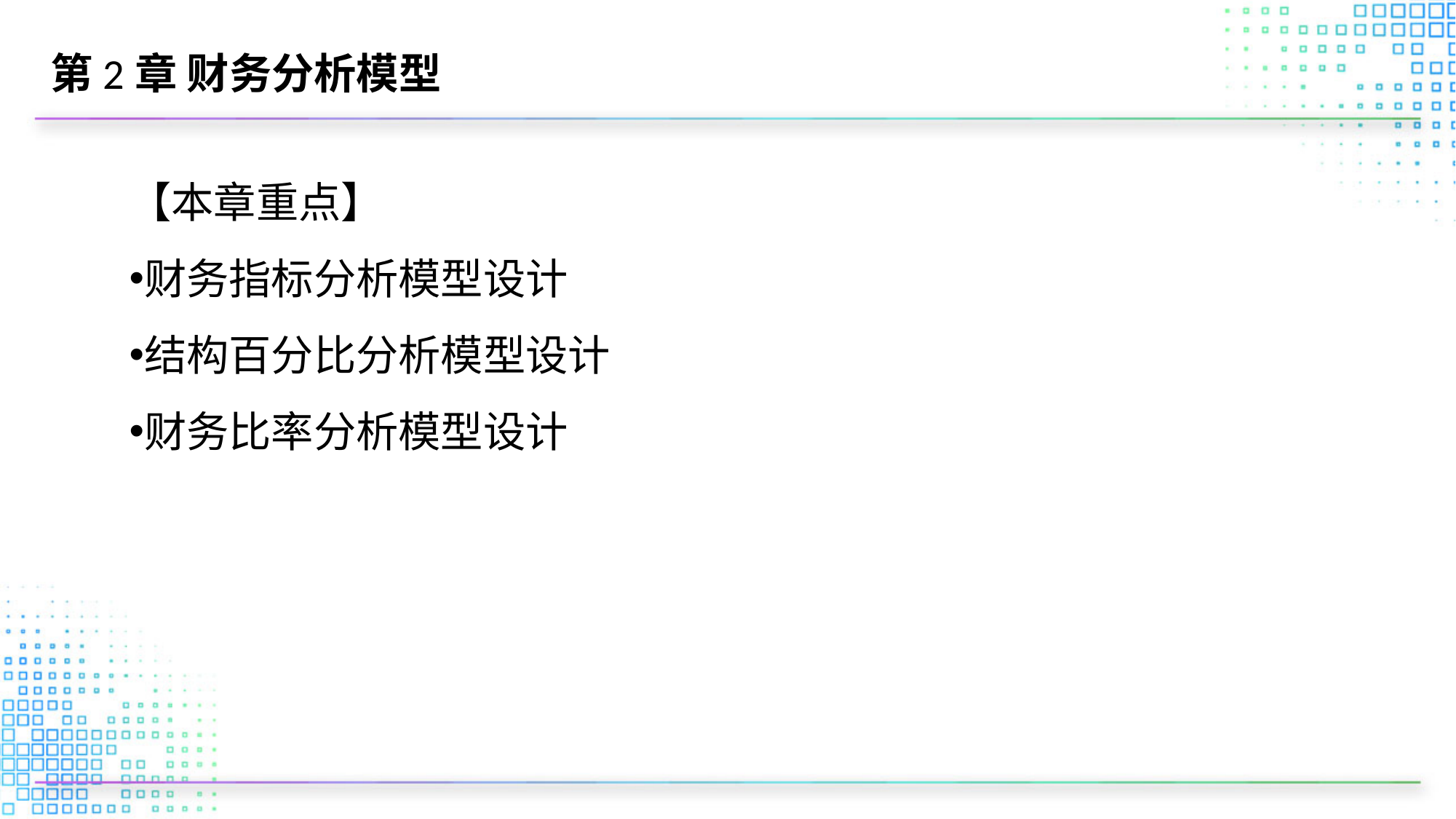

# 第2章 财务分析模型
【本章重点】
财务指标分析模型设计
结构百分比分析模型设计
财务比率分析模型设计